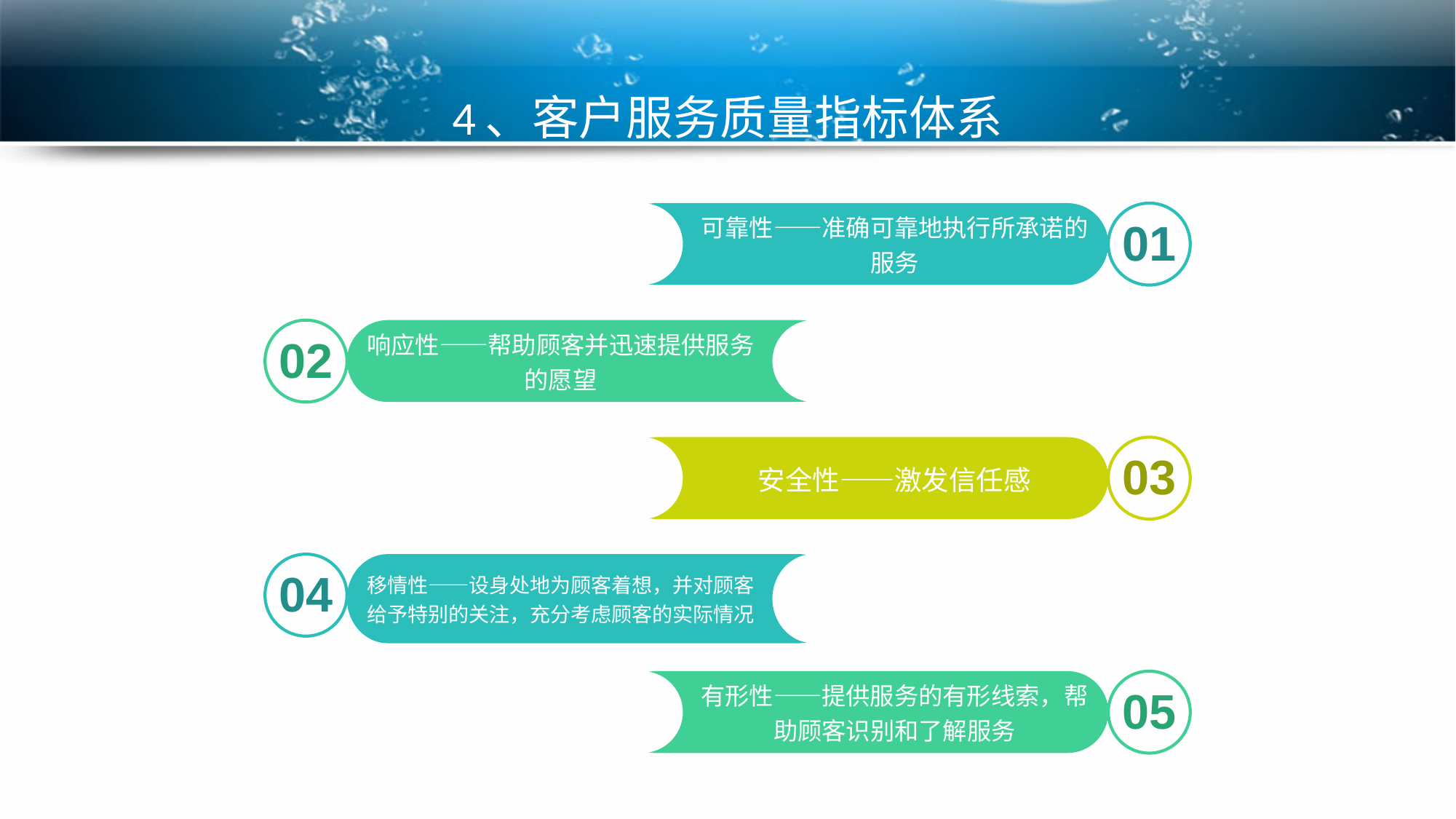

4、客户服务质量指标体系
01
可靠性——准确可靠地执行所承诺的服务
02
响应性——帮助顾客并迅速提供服务的愿望
03
安全性——激发信任感
移情性——设身处地为顾客着想，并对顾客给予特别的关注，充分考虑顾客的实际情况
04
05
有形性——提供服务的有形线索，帮助顾客识别和了解服务